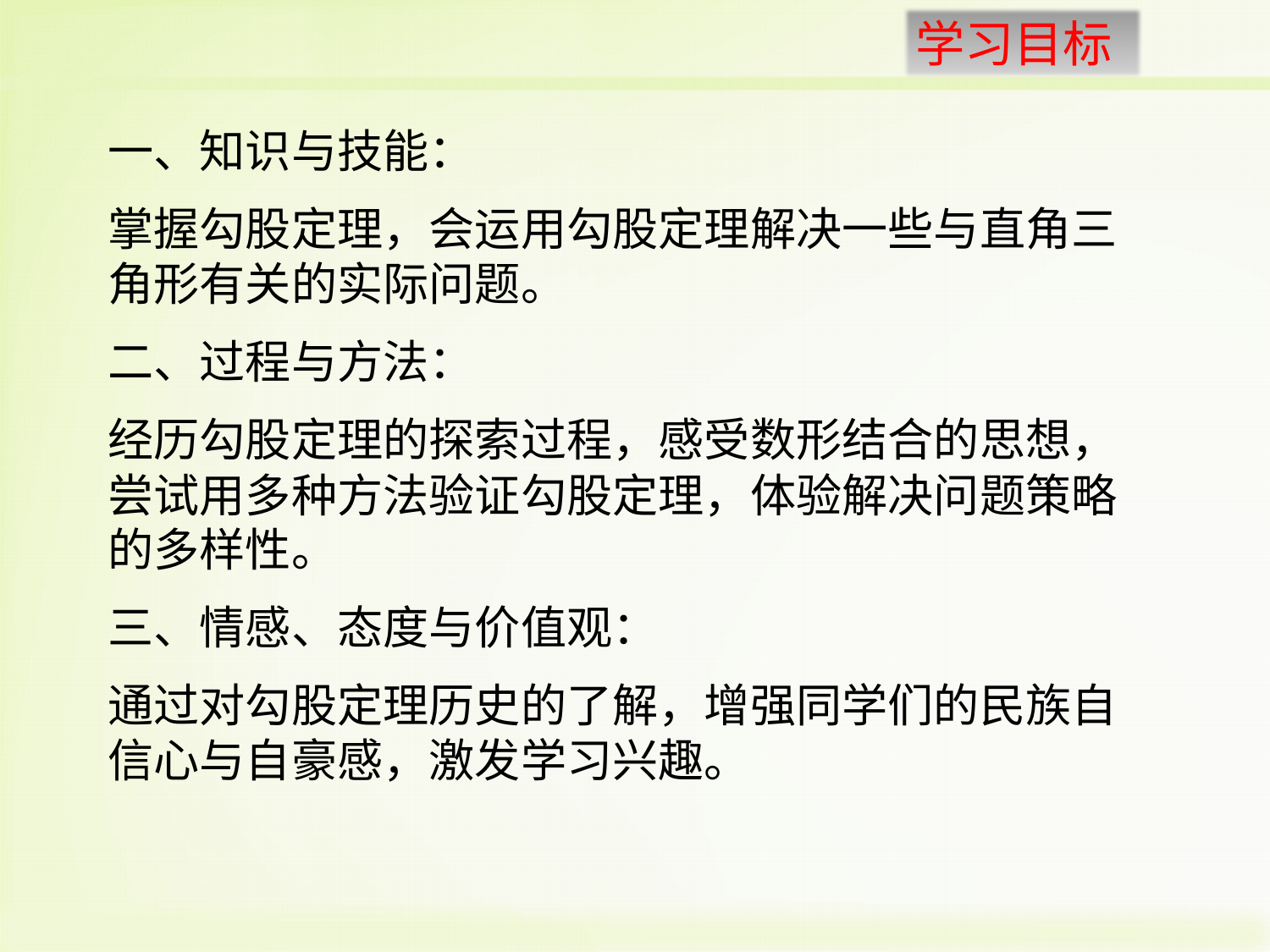

一、知识与技能：
掌握勾股定理，会运用勾股定理解决一些与直角三角形有关的实际问题。
二、过程与方法：
经历勾股定理的探索过程，感受数形结合的思想，尝试用多种方法验证勾股定理，体验解决问题策略的多样性。
三、情感、态度与价值观：
通过对勾股定理历史的了解，增强同学们的民族自信心与自豪感，激发学习兴趣。